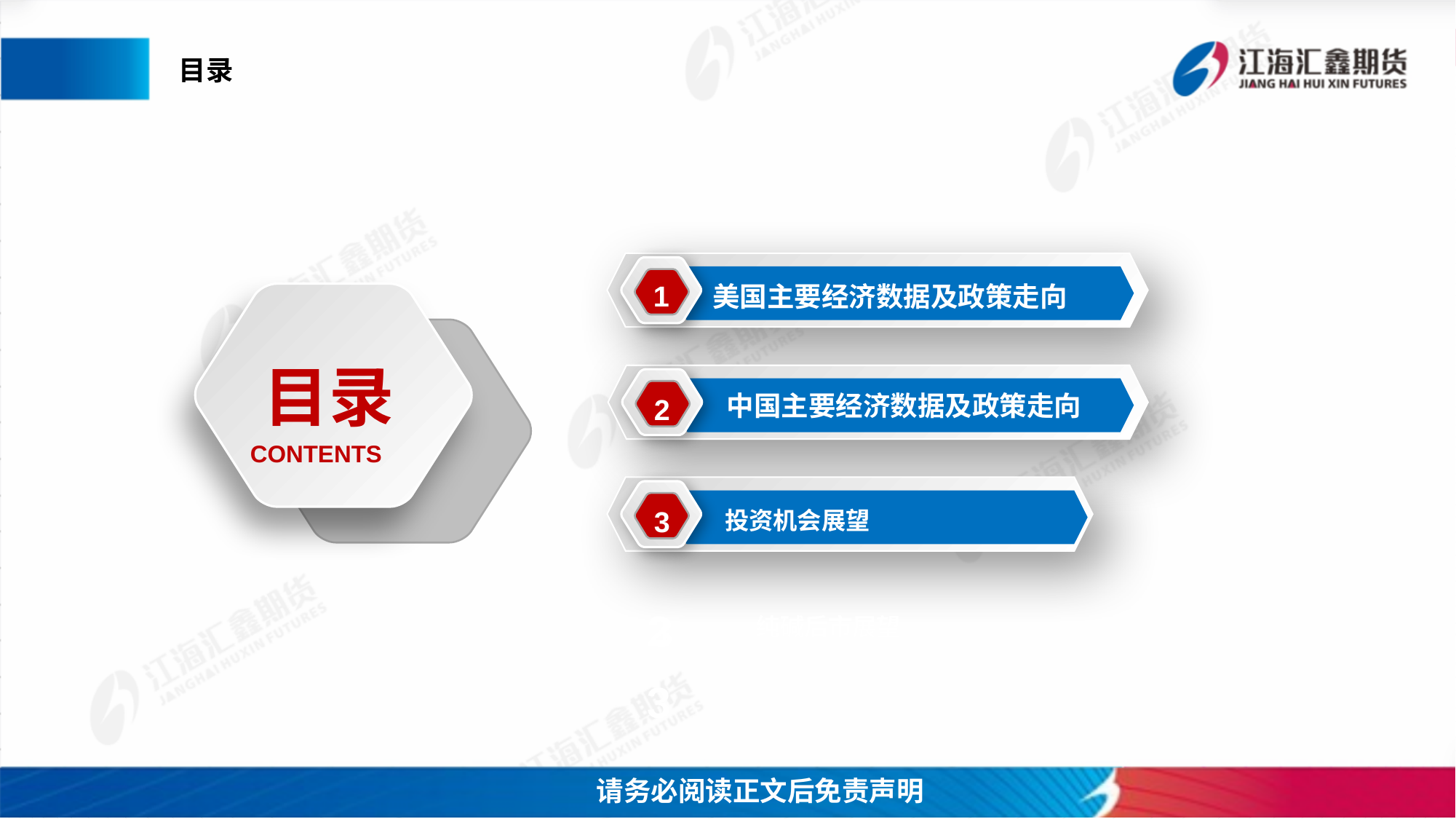

目录

1
美国主要经济数据及政策走向

目录
CONTENTS

2
中国主要经济数据及政策走向
2

2
3

3
投资机会展望
2
3
纯碱后市展望
4
3
请务必阅读正文后免责声明